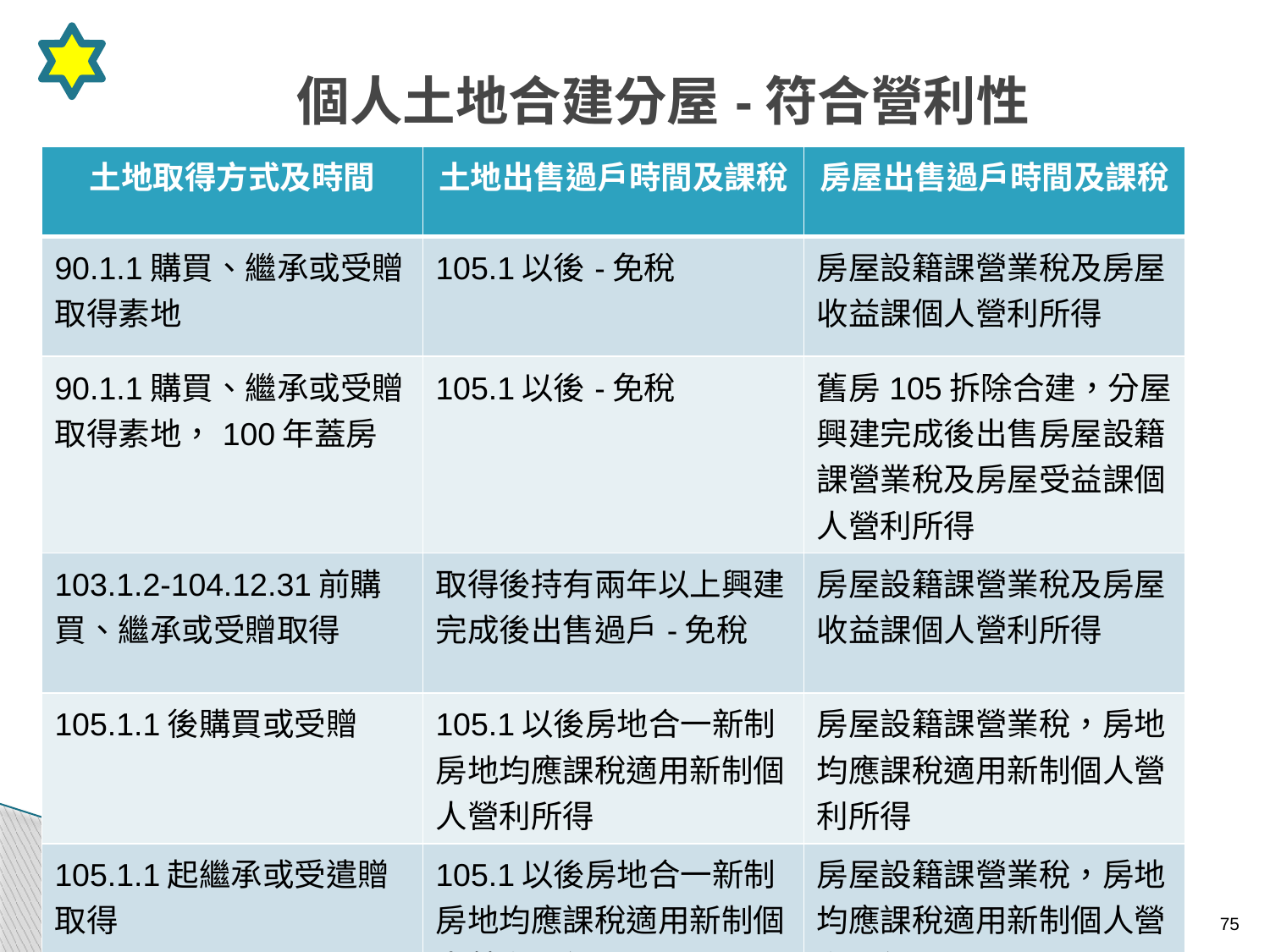

# 個人土地合建分屋-符合營利性

| 土地取得方式及時間 | 土地出售過戶時間及課稅 | 房屋出售過戶時間及課稅 |
| --- | --- | --- |
| 90.1.1購買、繼承或受贈取得素地 | 105.1以後-免稅 | 房屋設籍課營業稅及房屋收益課個人營利所得 |
| 90.1.1購買、繼承或受贈取得素地，100年蓋房 | 105.1以後-免稅 | 舊房105拆除合建，分屋興建完成後出售房屋設籍課營業稅及房屋受益課個人營利所得 |
| 103.1.2-104.12.31前購買、繼承或受贈取得 | 取得後持有兩年以上興建完成後出售過戶-免稅 | 房屋設籍課營業稅及房屋收益課個人營利所得 |
| 105.1.1後購買或受贈 | 105.1以後房地合一新制房地均應課稅適用新制個人營利所得 | 房屋設籍課營業稅，房地均應課稅適用新制個人營利所得 |
| 105.1.1起繼承或受遣贈取得 | 105.1以後房地合一新制房地均應課稅適用新制個人營利所得 | 房屋設籍課營業稅，房地均應課稅適用新制個人營利所得 |
75